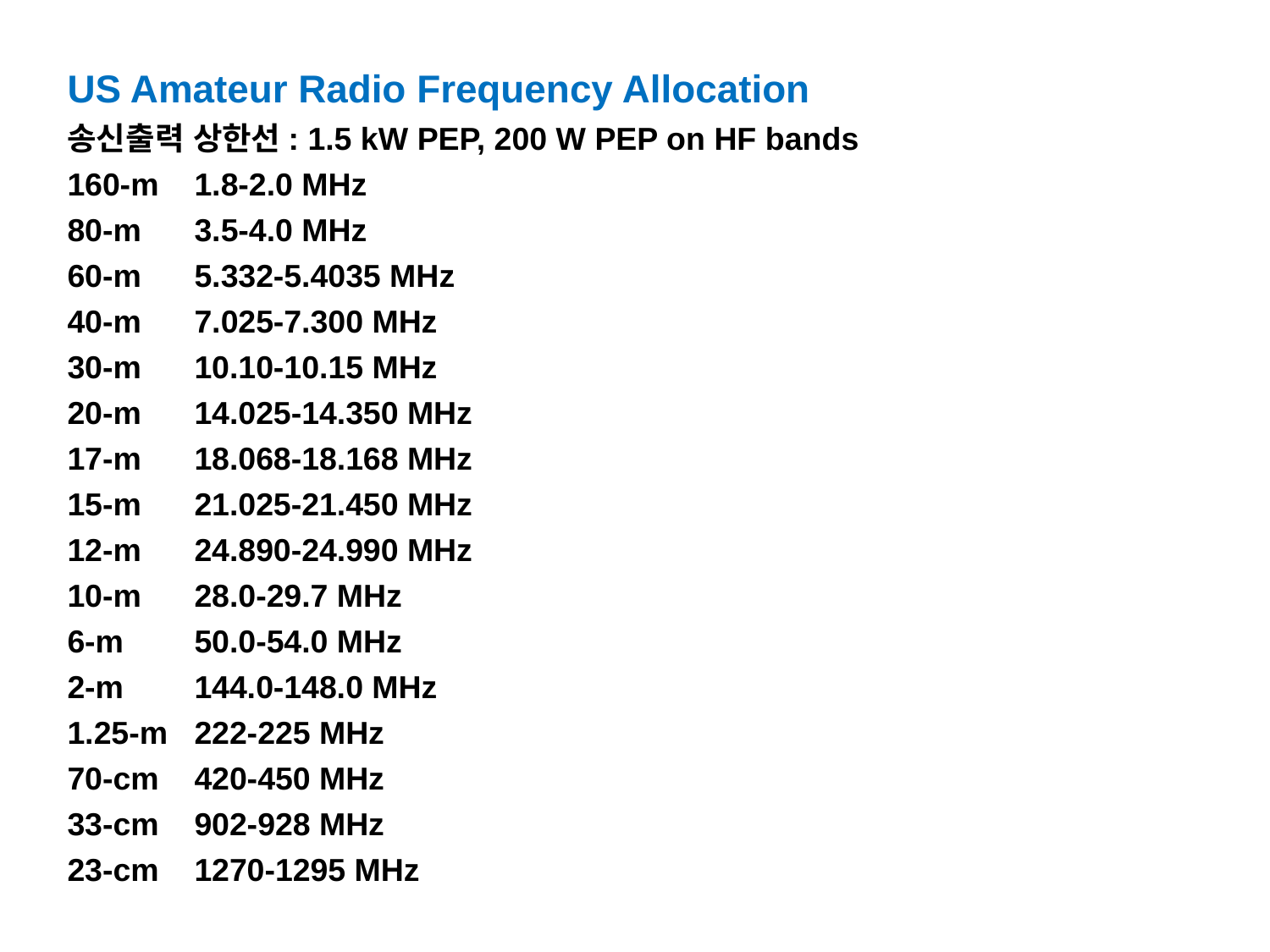

US Amateur Radio Frequency Allocation
송신출력 상한선: 1.5 kW PEP, 200 W PEP on HF bands
160-m	1.8-2.0 MHz
80-m	3.5-4.0 MHz
60-m	5.332-5.4035 MHz
40-m	7.025-7.300 MHz
30-m	10.10-10.15 MHz
20-m	14.025-14.350 MHz
17-m	18.068-18.168 MHz
15-m	21.025-21.450 MHz
12-m	24.890-24.990 MHz
10-m	28.0-29.7 MHz
6-m	50.0-54.0 MHz
2-m	144.0-148.0 MHz
1.25-m 	222-225 MHz
70-cm 	420-450 MHz
33-cm	902-928 MHz
23-cm 	1270-1295 MHz